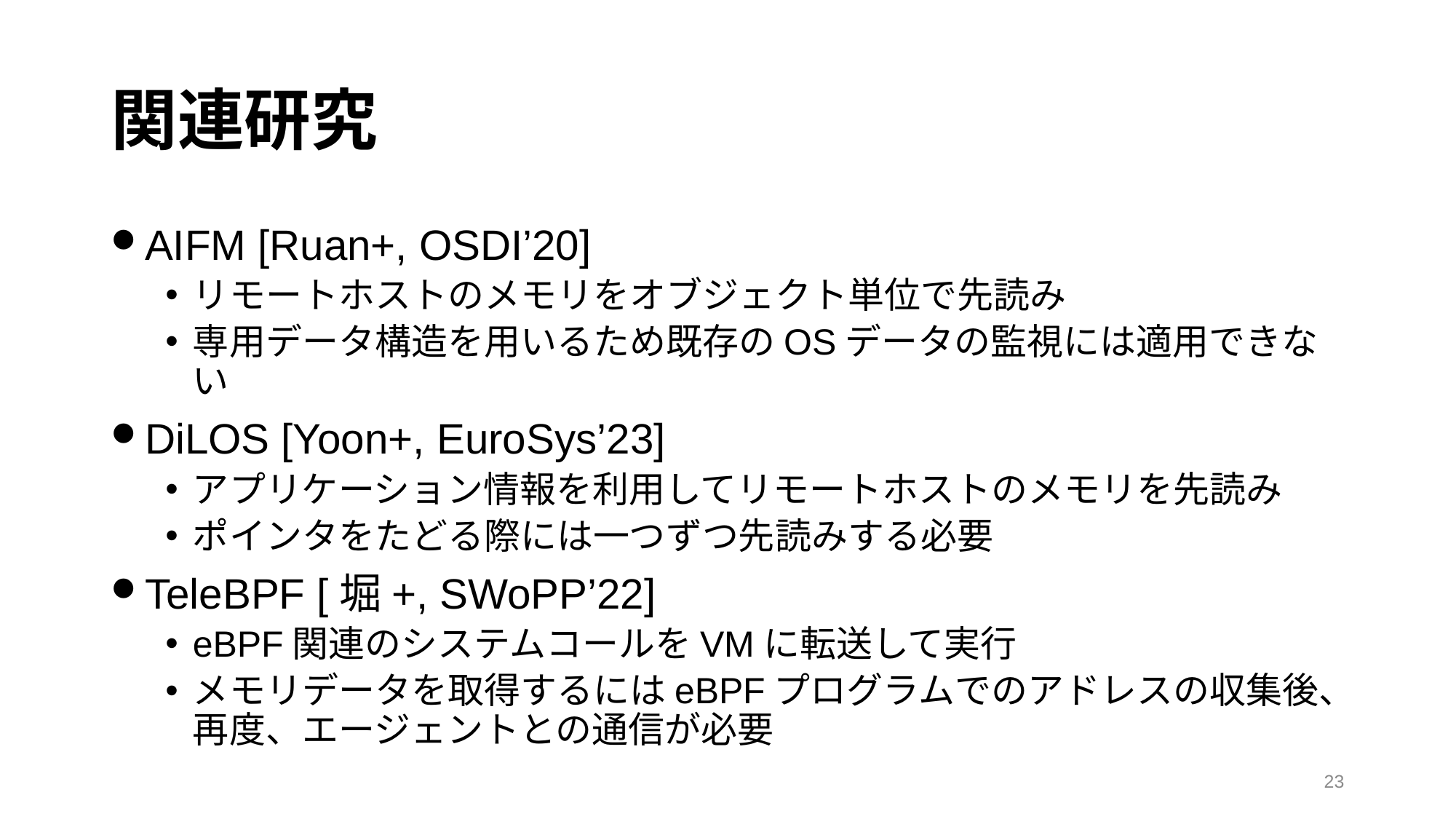

# 関連研究
AIFM [Ruan+, OSDI’20]
リモートホストのメモリをオブジェクト単位で先読み
専用データ構造を用いるため既存のOSデータの監視には適用できない
DiLOS [Yoon+, EuroSys’23]
アプリケーション情報を利用してリモートホストのメモリを先読み
ポインタをたどる際には一つずつ先読みする必要
TeleBPF [堀+, SWoPP’22]
eBPF関連のシステムコールをVMに転送して実行
メモリデータを取得するにはeBPFプログラムでのアドレスの収集後、再度、エージェントとの通信が必要
23